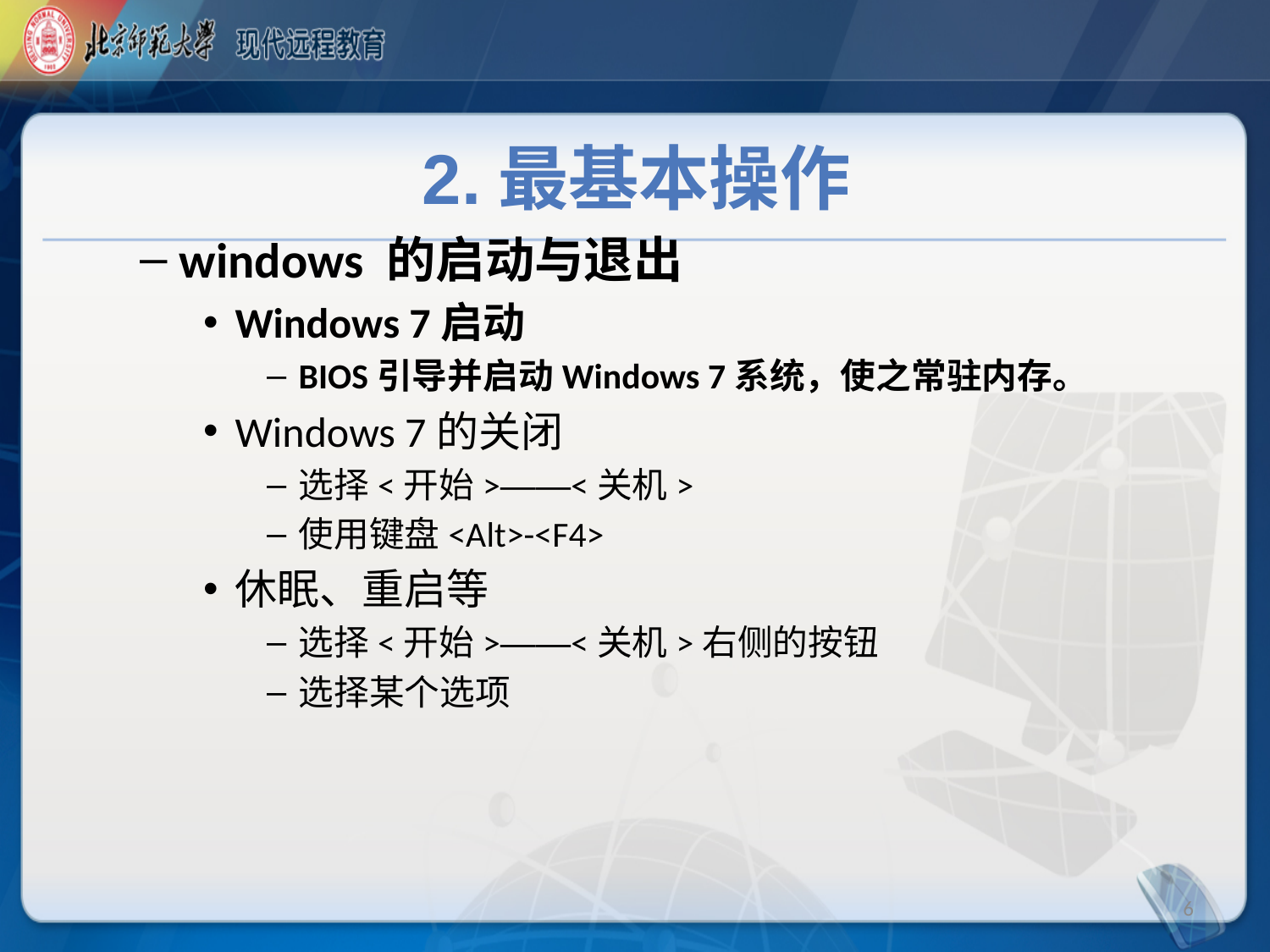

# 2.最基本操作
windows 的启动与退出
Windows 7启动
BIOS引导并启动Windows 7系统，使之常驻内存。
Windows 7的关闭
选择<开始>——<关机>
使用键盘<Alt>-<F4>
休眠、重启等
选择<开始>——<关机>右侧的按钮
选择某个选项
6